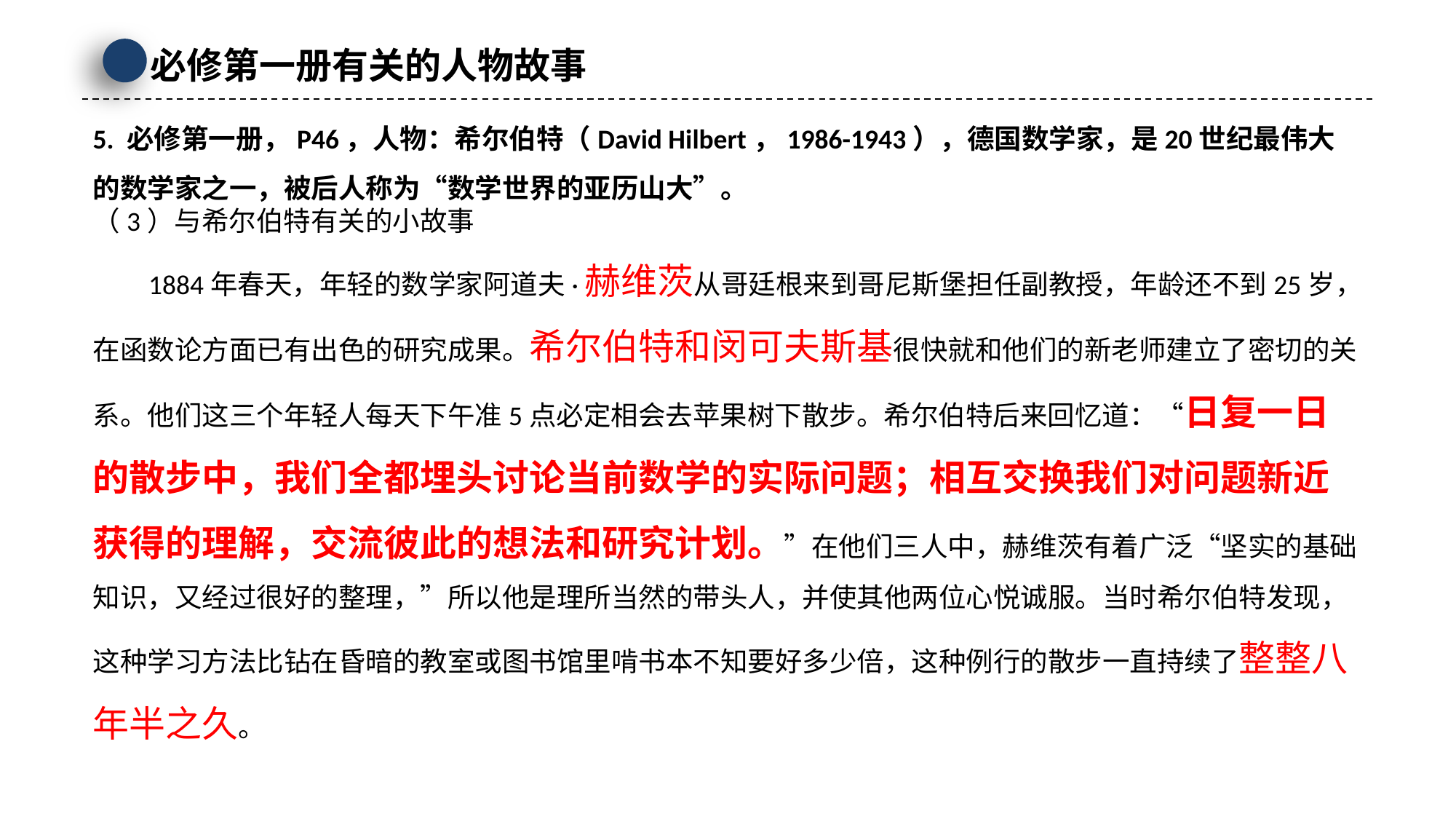

必修第一册有关的人物故事
5. 必修第一册，P46，人物：希尔伯特（David Hilbert，1986-1943），德国数学家，是20世纪最伟大的数学家之一，被后人称为“数学世界的亚历山大”。
（3）与希尔伯特有关的小故事
         1884年春天，年轻的数学家阿道夫·赫维茨从哥廷根来到哥尼斯堡担任副教授，年龄还不到25岁，在函数论方面已有出色的研究成果。希尔伯特和闵可夫斯基很快就和他们的新老师建立了密切的关系。他们这三个年轻人每天下午准5点必定相会去苹果树下散步。希尔伯特后来回忆道：“日复一日的散步中，我们全都埋头讨论当前数学的实际问题；相互交换我们对问题新近获得的理解，交流彼此的想法和研究计划。”在他们三人中，赫维茨有着广泛“坚实的基础知识，又经过很好的整理，”所以他是理所当然的带头人，并使其他两位心悦诚服。当时希尔伯特发现，这种学习方法比钻在昏暗的教室或图书馆里啃书本不知要好多少倍，这种例行的散步一直持续了整整八年半之久。